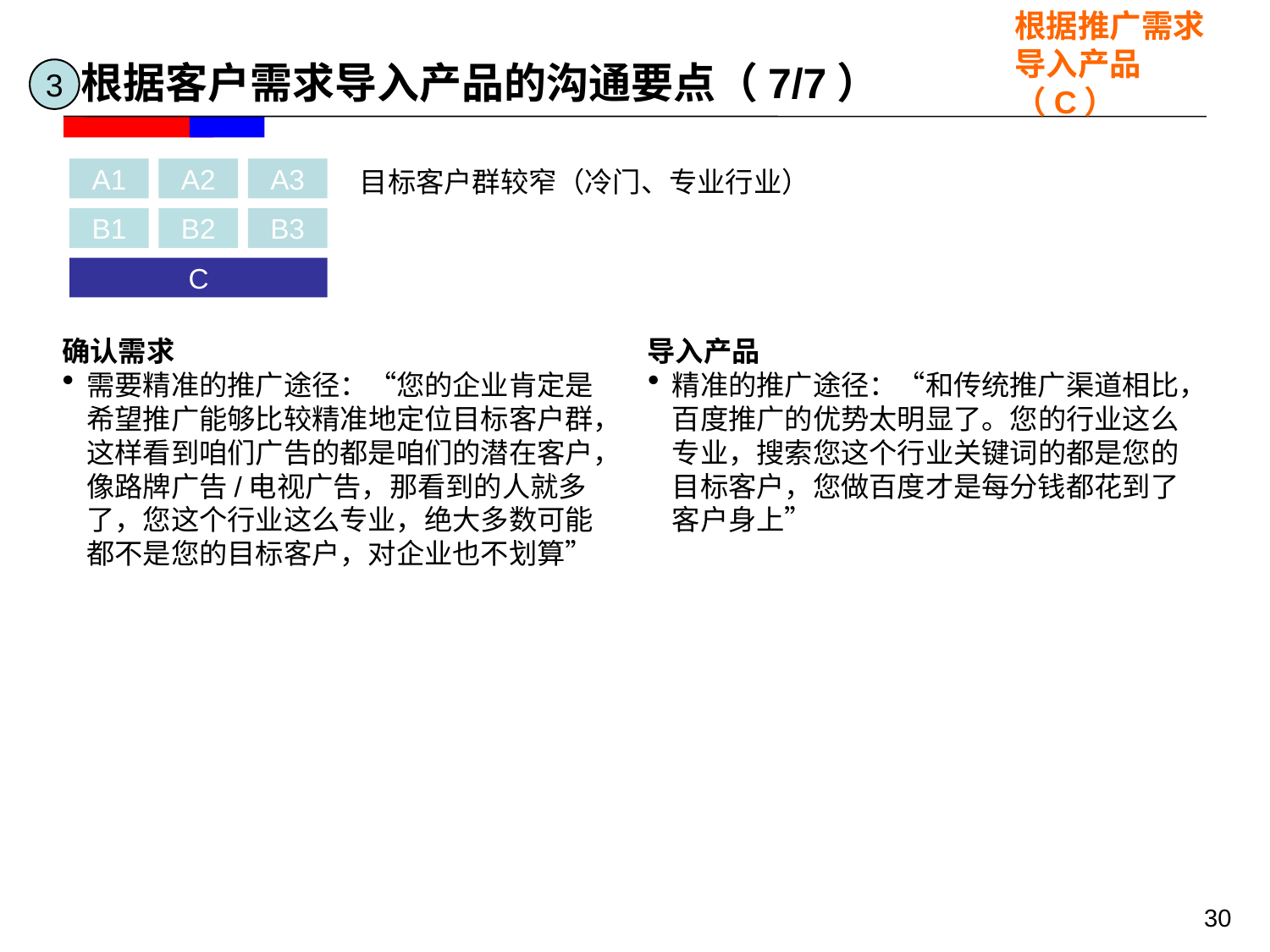

根据推广需求导入产品
（C）
  根据客户需求导入产品的沟通要点（7/7）
3
目标客户群较窄（冷门、专业行业）
A1
A2
A3
B1
B2
B3
C
确认需求
需要精准的推广途径：“您的企业肯定是希望推广能够比较精准地定位目标客户群，这样看到咱们广告的都是咱们的潜在客户，像路牌广告/电视广告，那看到的人就多了，您这个行业这么专业，绝大多数可能都不是您的目标客户，对企业也不划算”

导入产品
精准的推广途径：“和传统推广渠道相比，百度推广的优势太明显了。您的行业这么专业，搜索您这个行业关键词的都是您的目标客户，您做百度才是每分钱都花到了客户身上”

30